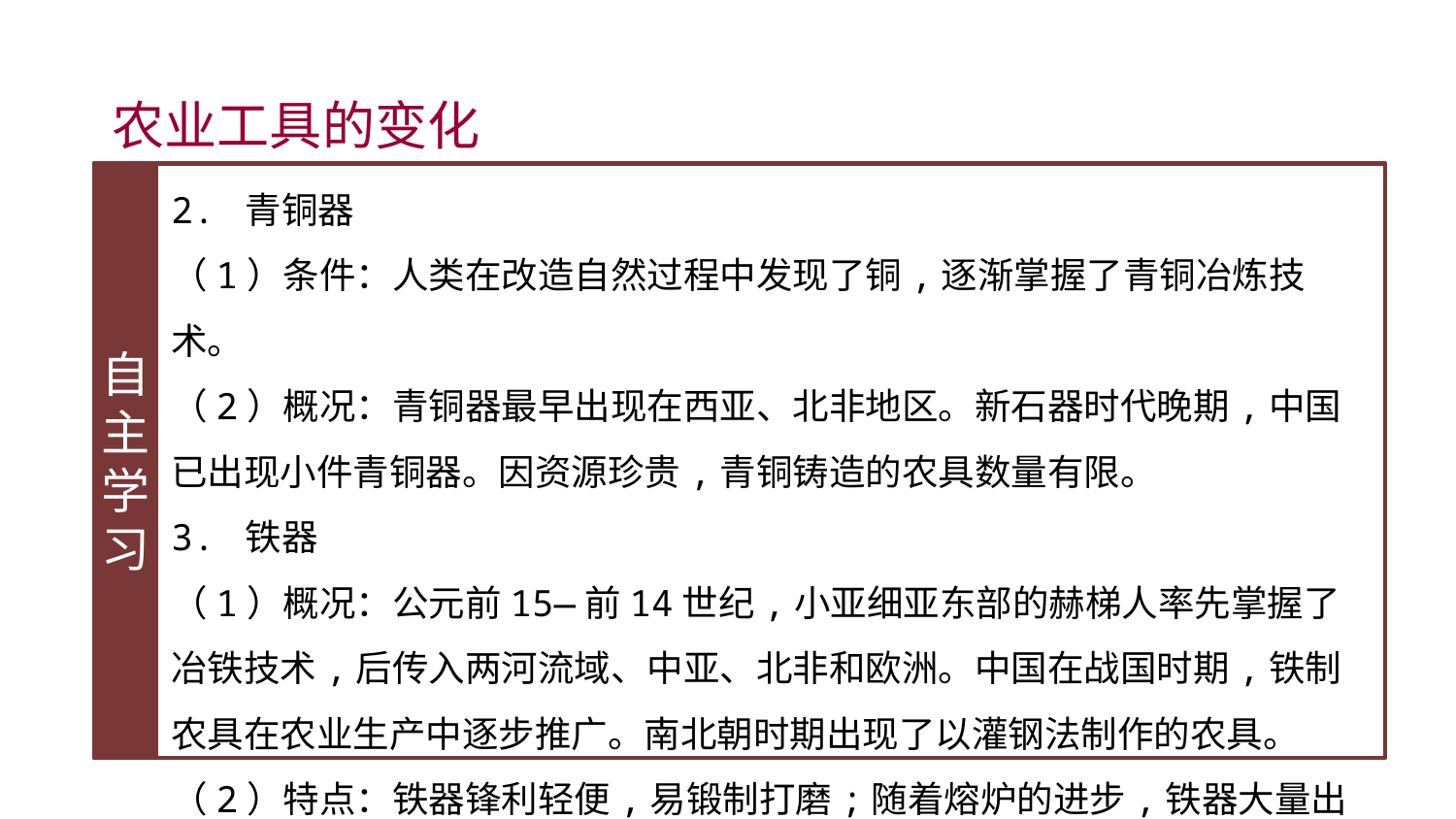

农业工具的变化
2. 青铜器
（1）条件：人类在改造自然过程中发现了铜,逐渐掌握了青铜冶炼技术。
（2）概况：青铜器最早出现在西亚、北非地区。新石器时代晚期,中国已出现小件青铜器。因资源珍贵,青铜铸造的农具数量有限。
3. 铁器
（1）概况：公元前15—前14世纪,小亚细亚东部的赫梯人率先掌握了冶铁技术,后传入两河流域、中亚、北非和欧洲。中国在战国时期,铁制农具在农业生产中逐步推广。南北朝时期出现了以灌钢法制作的农具。
（2）特点：铁器锋利轻便,易锻制打磨;随着熔炉的进步,铁器大量出现。
自主学习